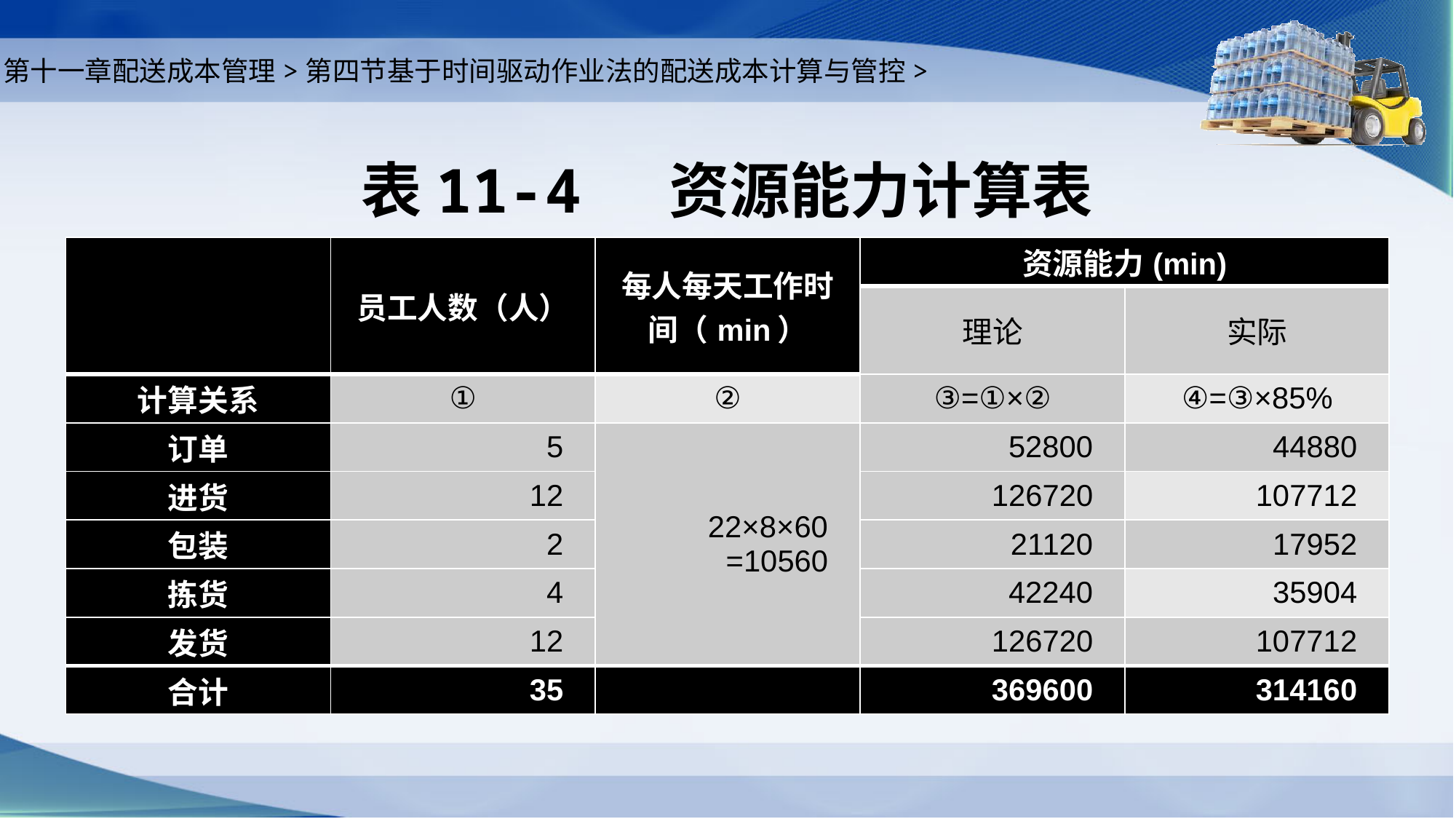

第十一章配送成本管理>第四节基于时间驱动作业法的配送成本计算与管控>
# 表11-4  资源能力计算表
|  | 员工人数（人） | 每人每天工作时间（min） | 资源能力(min) |  |
| --- | --- | --- | --- | --- |
|  |  |  | 理论 | 实际 |
| 计算关系 | ① | ② | ③=①×② | ④=③×85% |
| 订单 | 5 | 22×8×60 =10560 | 52800 | 44880 |
| 进货 | 12 |  | 126720 | 107712 |
| 包装 | 2 |  | 21120 | 17952 |
| 拣货 | 4 |  | 42240 | 35904 |
| 发货 | 12 |  | 126720 | 107712 |
| 合计 | 35 |  | 369600 | 314160 |